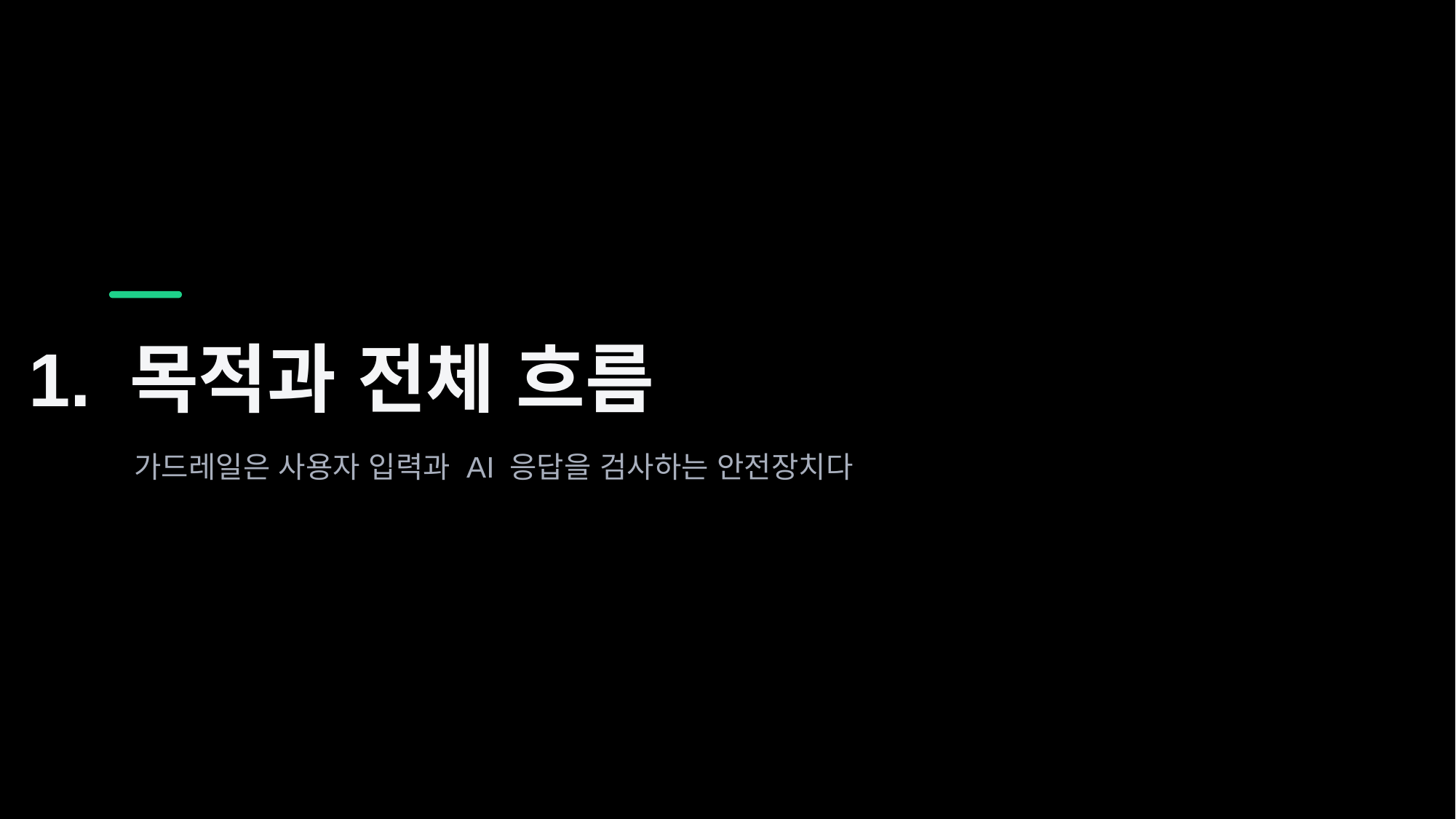

1. 목적과 전체 흐름
가드레일은 사용자 입력과 AI 응답을 검사하는 안전장치다